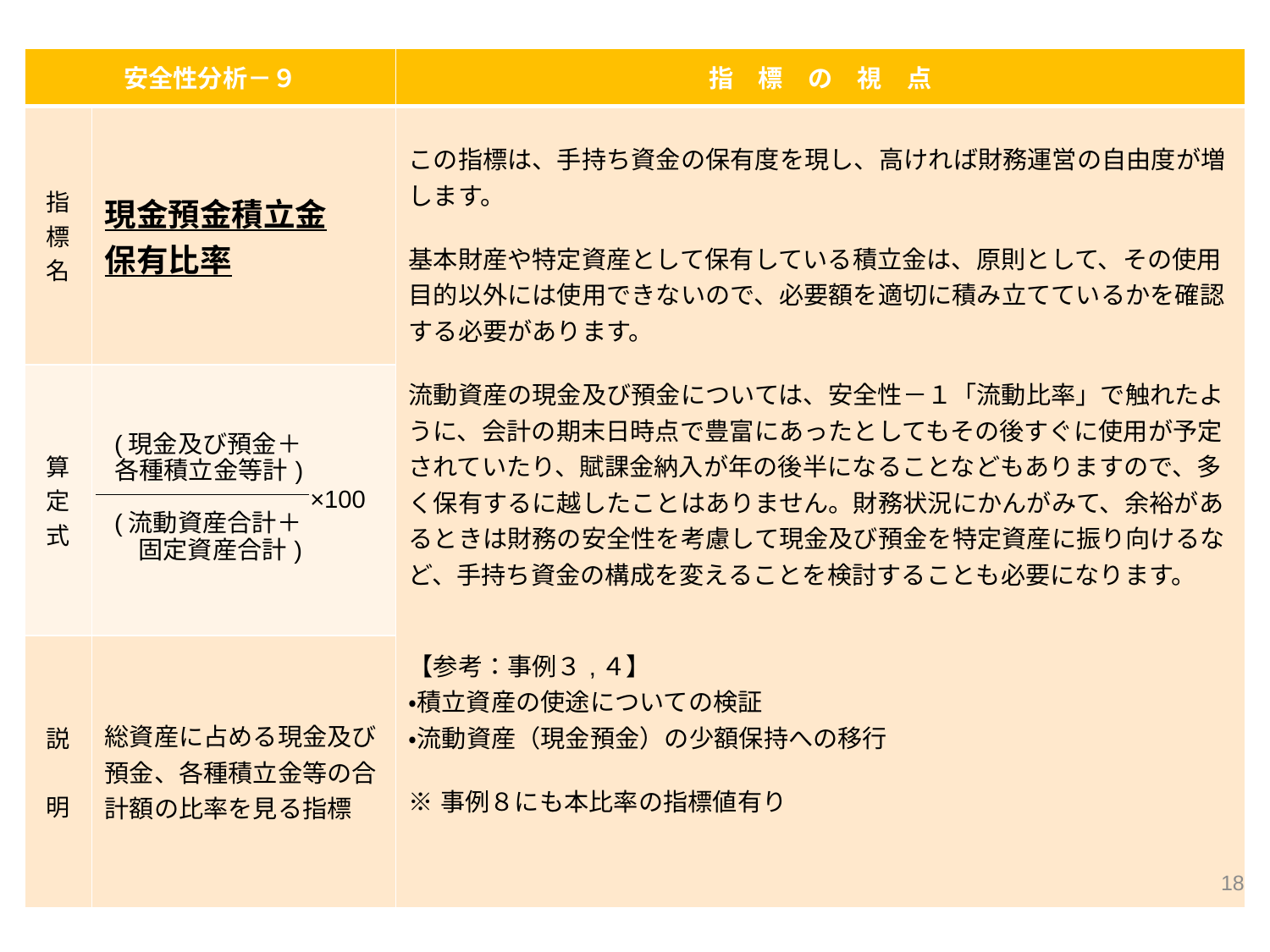

| 安全性分析－９ |  | 指　標　の　視　点 |
| --- | --- | --- |
| 指標名 | 現金預金積立金 保有比率 | この指標は、手持ち資金の保有度を現し、高ければ財務運営の自由度が増します。 基本財産や特定資産として保有している積立金は、原則として、その使用目的以外には使用できないので、必要額を適切に積み立てているかを確認する必要があります。 流動資産の現金及び預金については、安全性－１「流動比率」で触れたように、会計の期末日時点で豊富にあったとしてもその後すぐに使用が予定されていたり、賦課金納入が年の後半になることなどもありますので、多く保有するに越したことはありません。財務状況にかんがみて、余裕があるときは財務の安全性を考慮して現金及び預金を特定資産に振り向けるなど、手持ち資金の構成を変えることを検討することも必要になります。 【参考：事例３,４】 ・積立資産の使途についての検証 ・流動資産（現金預金）の少額保持への移行 ※事例８にも本比率の指標値有り |
| 算定式 | (現金及び預金＋ 各種積立金等計) ×100 (流動資産合計＋ 固定資産合計) |  |
| 説　明 | 総資産に占める現金及び預金、各種積立金等の合計額の比率を見る指標 |  |
18